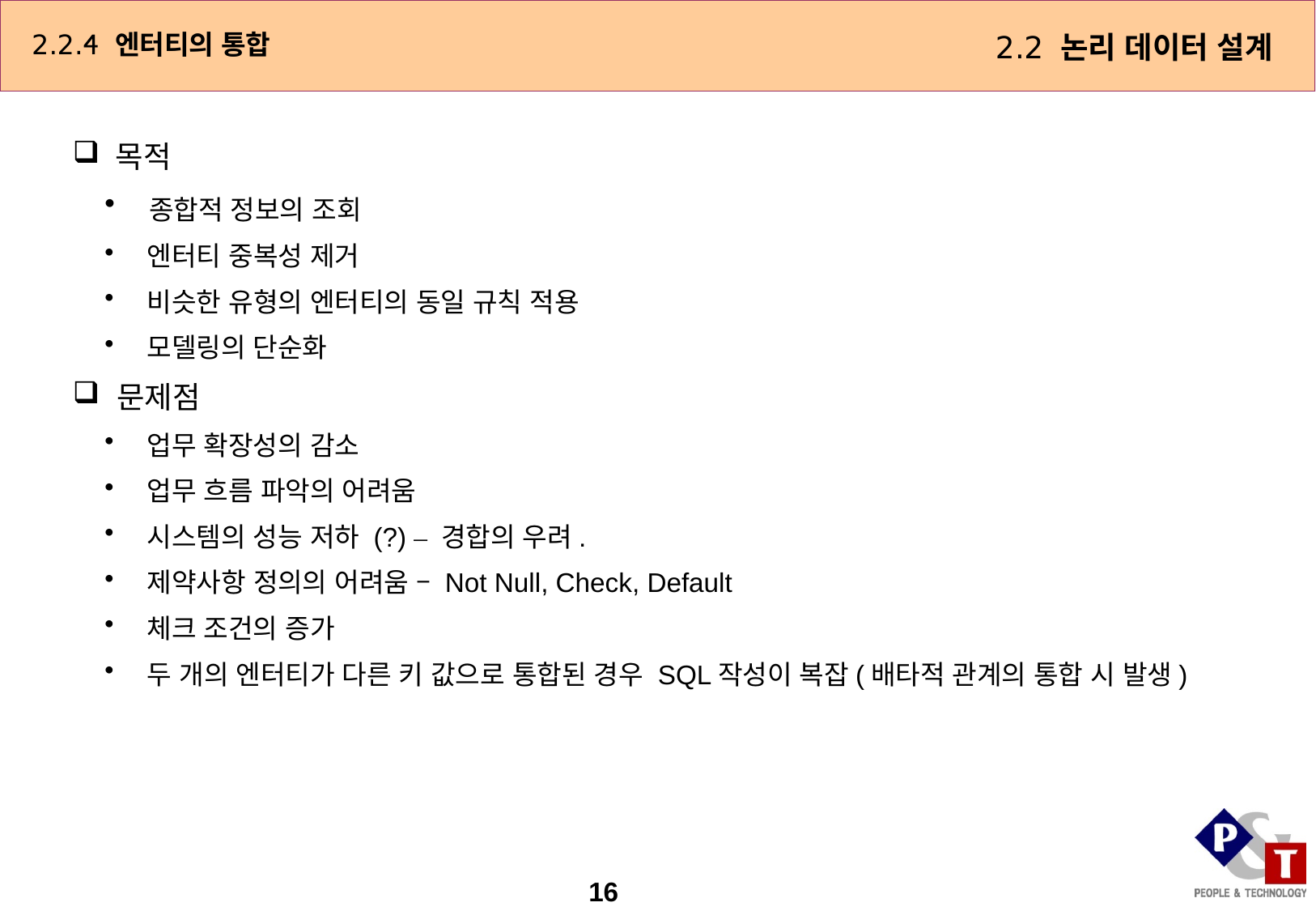

2.2.4 엔터티의 통합
2.2 논리 데이터 설계
 목적
 종합적 정보의 조회
 엔터티 중복성 제거
 비슷한 유형의 엔터티의 동일 규칙 적용
 모델링의 단순화
 문제점
 업무 확장성의 감소
 업무 흐름 파악의 어려움
 시스템의 성능 저하 (?) – 경합의 우려.
 제약사항 정의의 어려움 – Not Null, Check, Default
 체크 조건의 증가
 두 개의 엔터티가 다른 키 값으로 통합된 경우 SQL작성이 복잡(배타적 관계의 통합 시 발생)